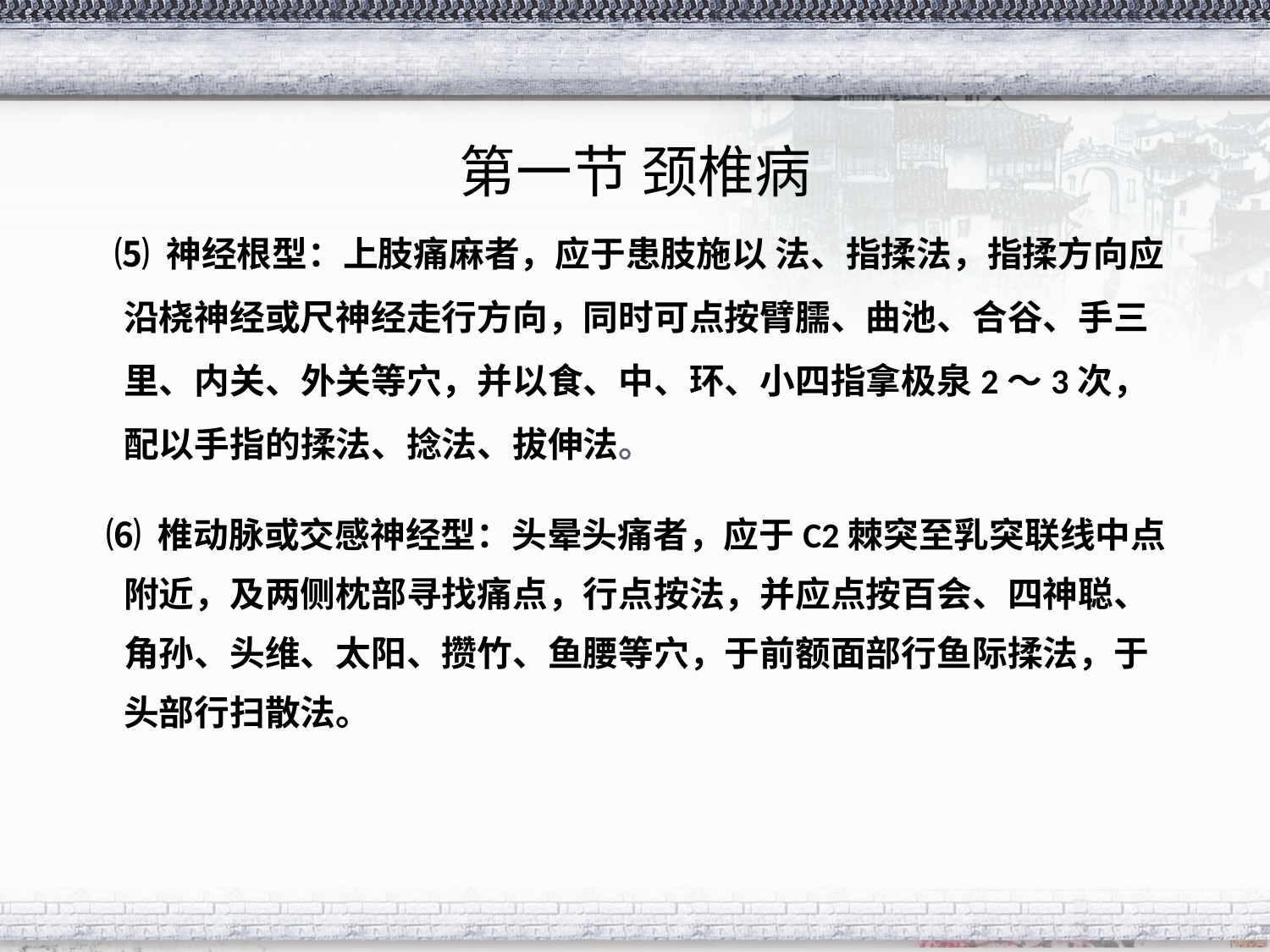

第一节 颈椎病
#
     ⑸ 神经根型：上肢痛麻者，应于患肢施以 法、指揉法，指揉方向应沿桡神经或尺神经走行方向，同时可点按臂臑、曲池、合谷、手三里、内关、外关等穴，并以食、中、环、小四指拿极泉2～3次，配以手指的揉法、捻法、拔伸法。
    ⑹ 椎动脉或交感神经型：头晕头痛者，应于C2棘突至乳突联线中点附近，及两侧枕部寻找痛点，行点按法，并应点按百会、四神聪、角孙、头维、太阳、攒竹、鱼腰等穴，于前额面部行鱼际揉法，于头部行扫散法。